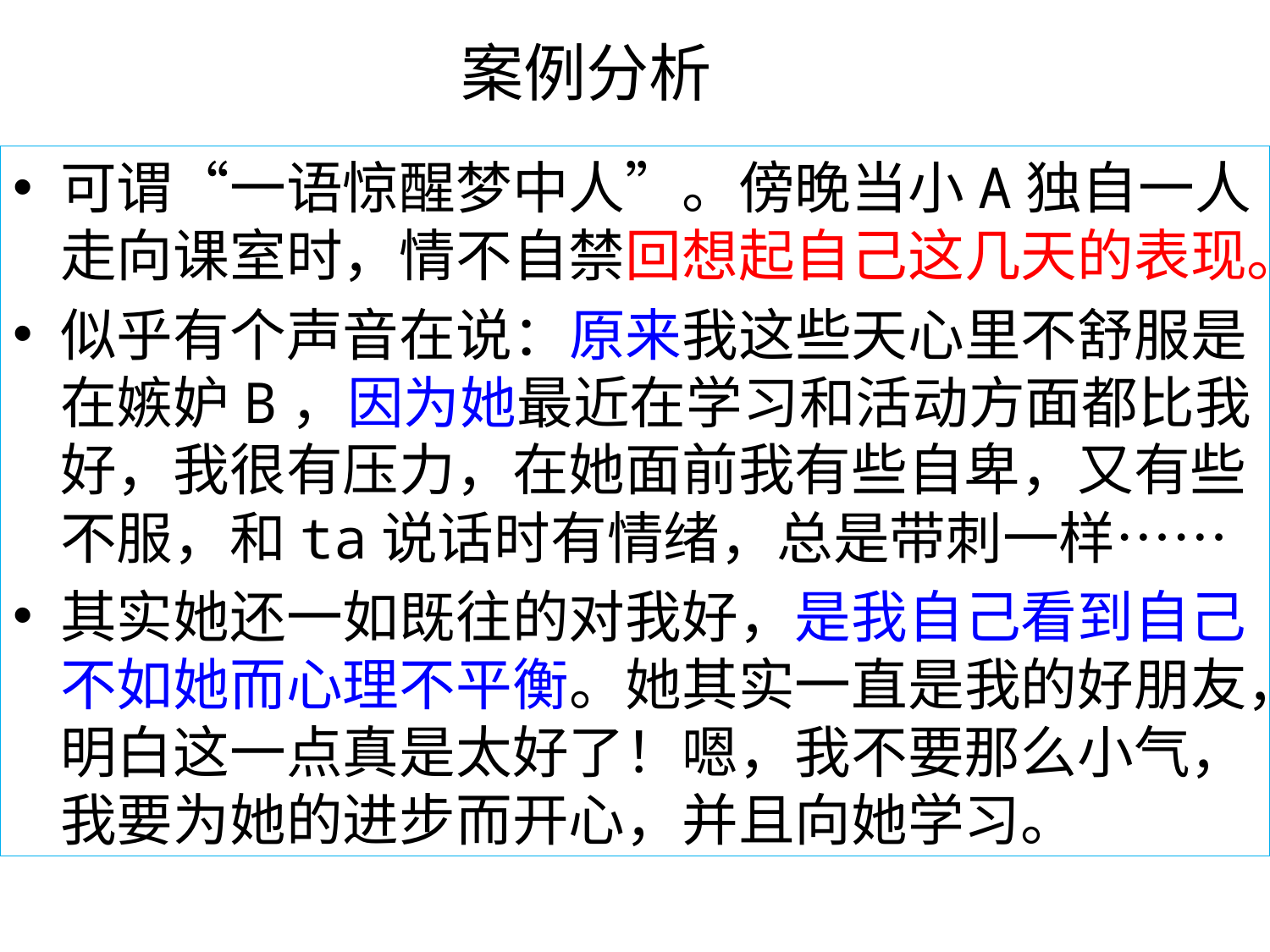

# 案例分析
可谓“一语惊醒梦中人”。傍晚当小A独自一人走向课室时，情不自禁回想起自己这几天的表现。
似乎有个声音在说：原来我这些天心里不舒服是在嫉妒B，因为她最近在学习和活动方面都比我好，我很有压力，在她面前我有些自卑，又有些不服，和ta说话时有情绪，总是带刺一样……
其实她还一如既往的对我好，是我自己看到自己不如她而心理不平衡。她其实一直是我的好朋友，明白这一点真是太好了！嗯，我不要那么小气，我要为她的进步而开心，并且向她学习。